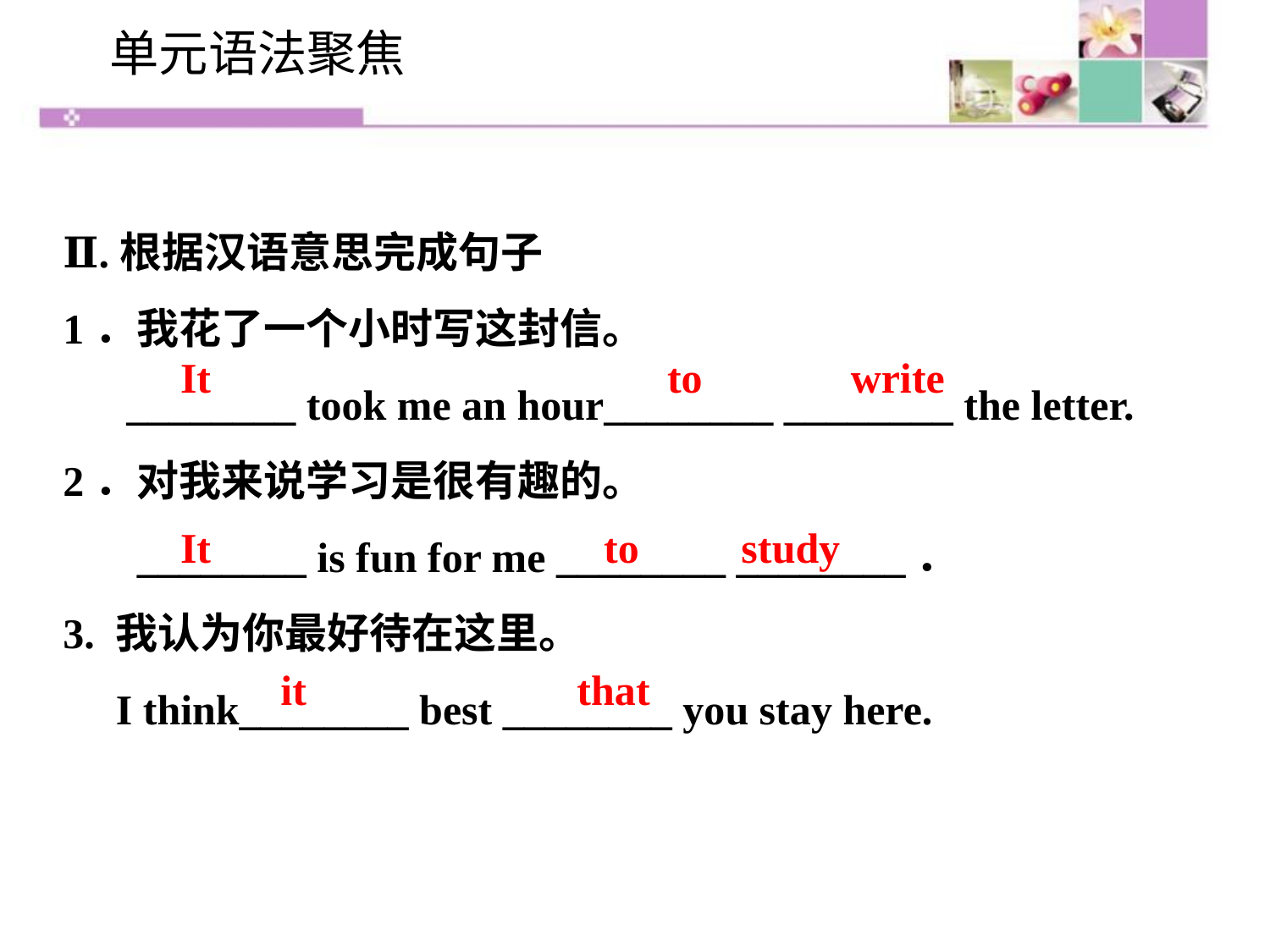

单元语法聚焦

Ⅱ.根据汉语意思完成句子
1．我花了一个小时写这封信。
      ________ took me an hour________ ________ the letter.
2．对我来说学习是很有趣的。
       ________ is fun for me ________ ________．
3. 我认为你最好待在这里。
     I think________ best ________ you stay here.
It			          to              write
It			    to 	     study
it		    that